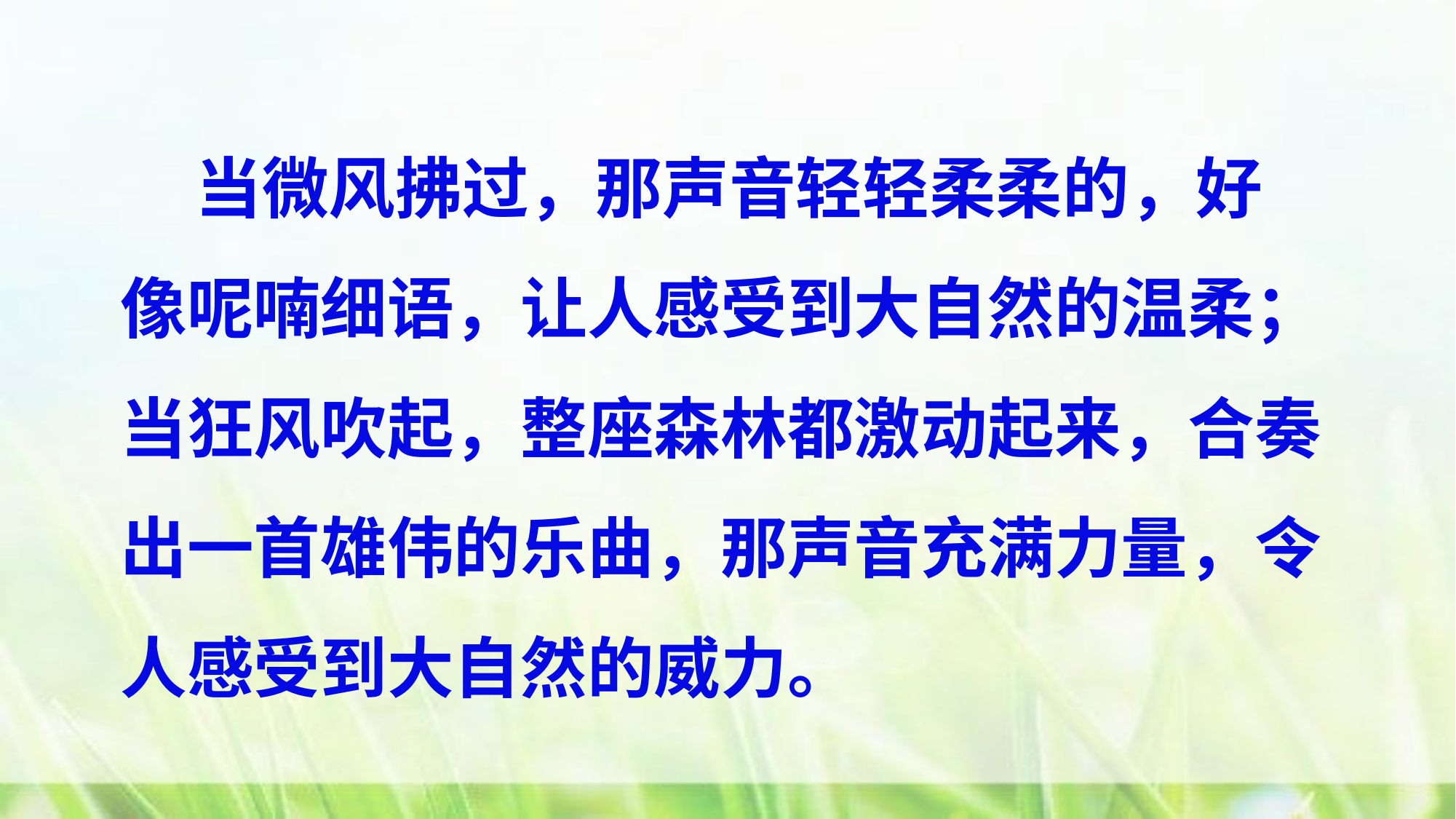

当微风拂过，那声音轻轻柔柔的，好像呢喃细语，让人感受到大自然的温柔；当狂风吹起，整座森林都激动起来，合奏出一首雄伟的乐曲，那声音充满力量，令人感受到大自然的威力。